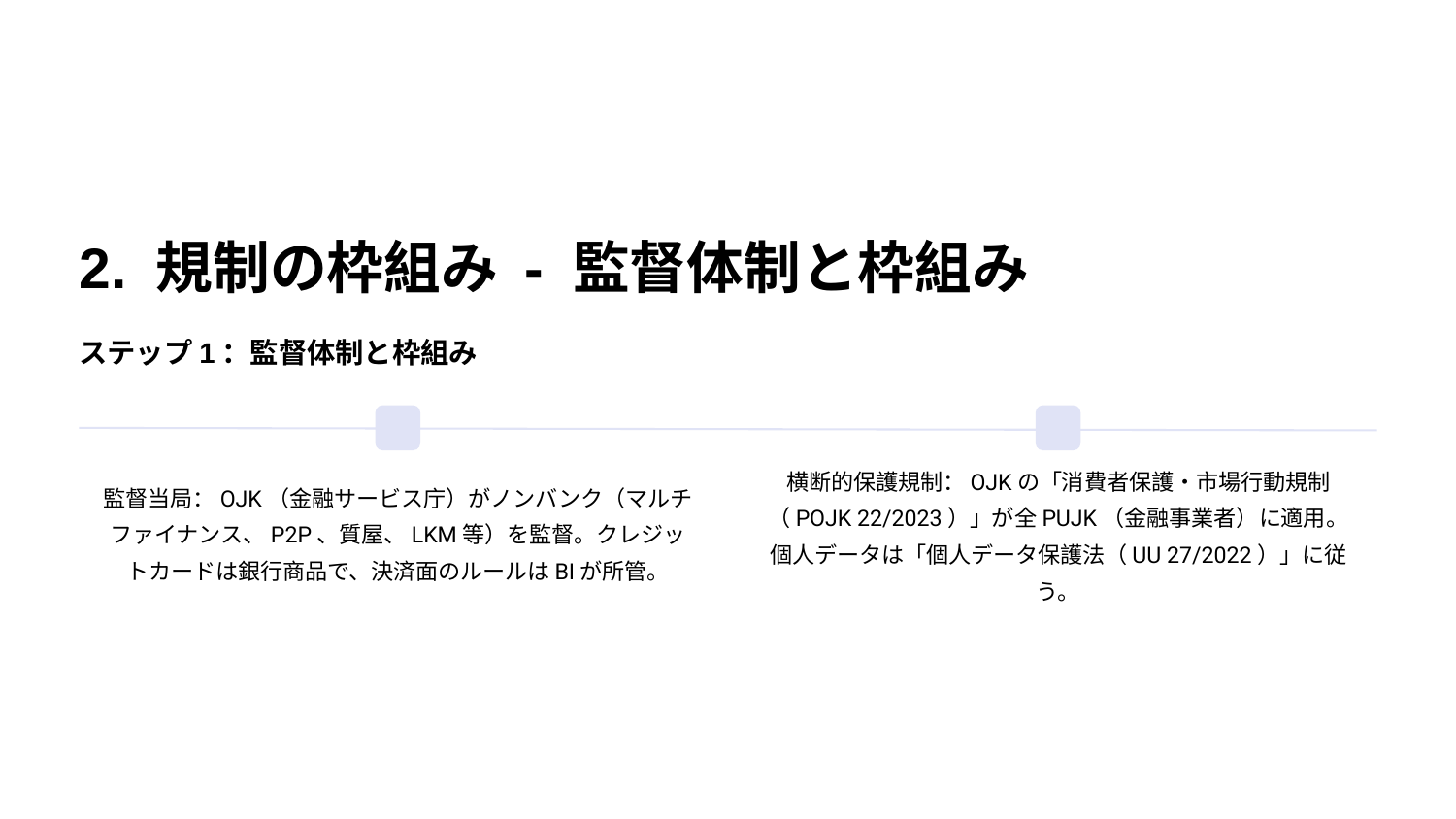

2. 規制の枠組み - 監督体制と枠組み
ステップ1：監督体制と枠組み

横断的保護規制：OJKの「消費者保護・市場行動規制（POJK 22/2023）」が全PUJK（金融事業者）に適用。個人データは「個人データ保護法（UU 27/2022）」に従う。
監督当局：OJK（金融サービス庁）がノンバンク（マルチファイナンス、P2P、質屋、LKM等）を監督。クレジットカードは銀行商品で、決済面のルールはBIが所管。